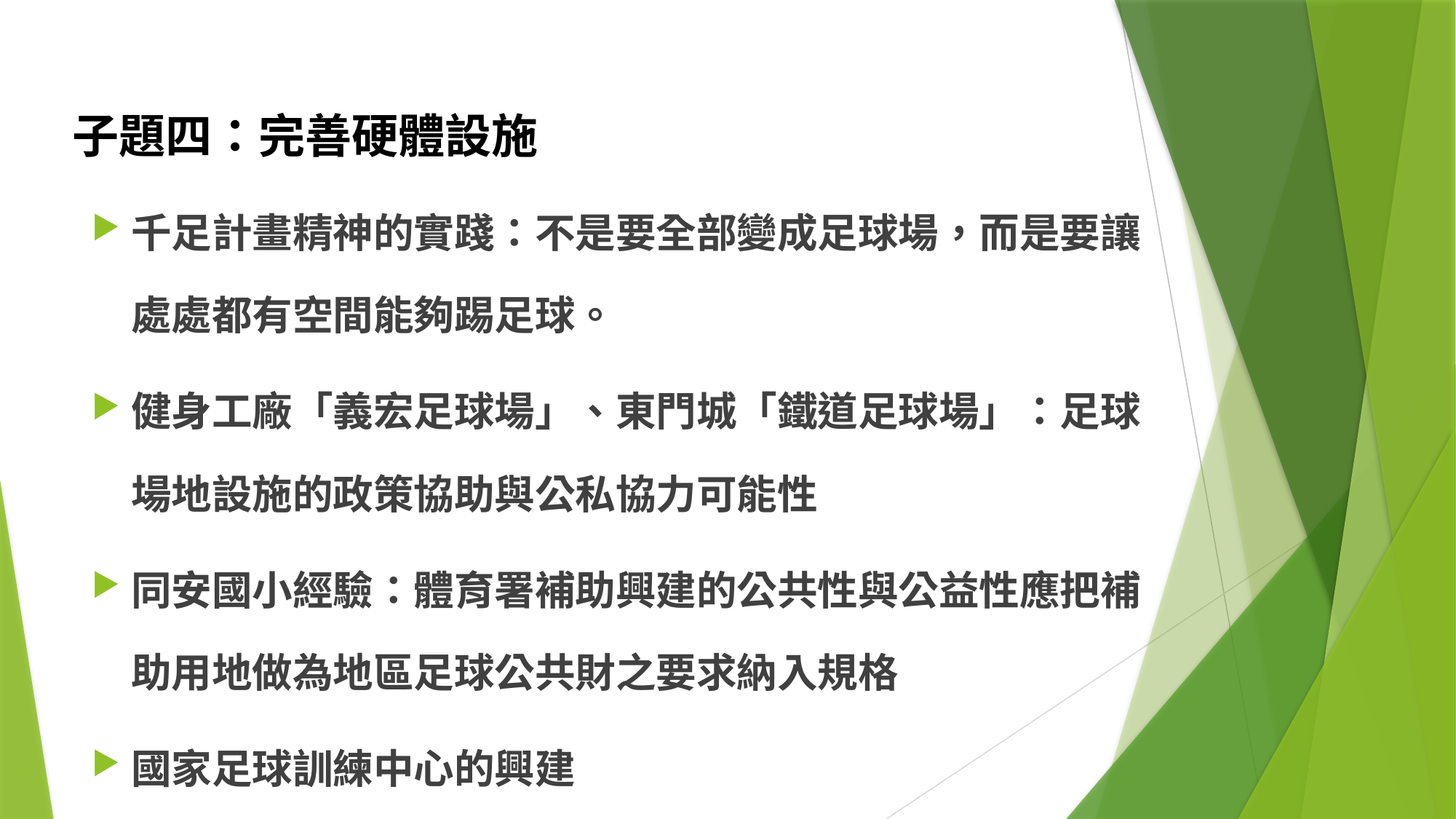

# 子題四：完善硬體設施
千足計畫精神的實踐：不是要全部變成足球場，而是要讓處處都有空間能夠踢足球。
健身工廠「義宏足球場」、東門城「鐵道足球場」：足球場地設施的政策協助與公私協力可能性
同安國小經驗：體育署補助興建的公共性與公益性應把補助用地做為地區足球公共財之要求納入規格
國家足球訓練中心的興建